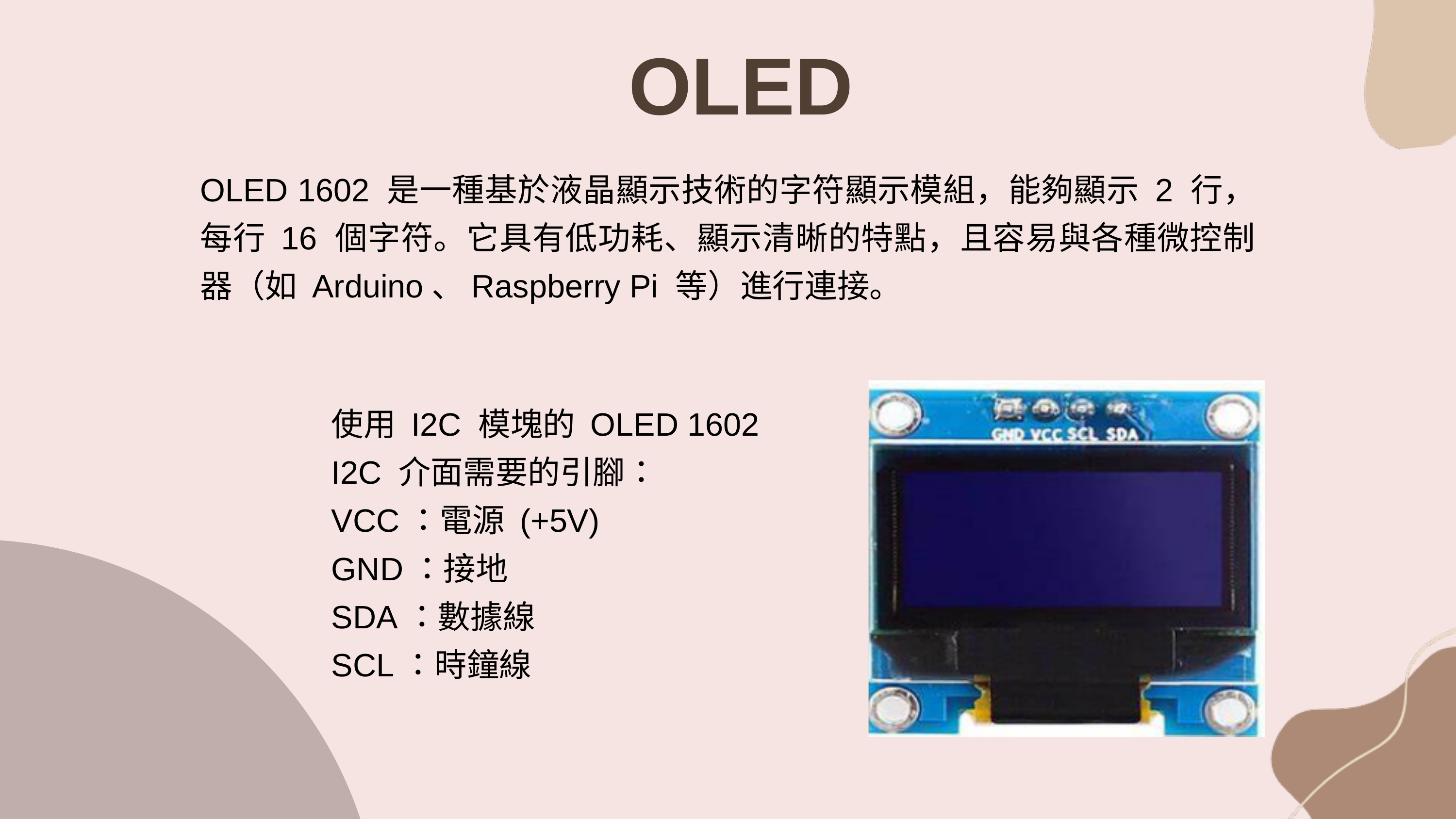

OLED
OLED 1602 是一種基於液晶顯示技術的字符顯示模組，能夠顯示 2 行，每行 16 個字符。它具有低功耗、顯示清晰的特點，且容易與各種微控制器（如 Arduino、Raspberry Pi 等）進行連接。

使用 I2C 模塊的 OLED 1602
I2C 介面需要的引腳：
VCC：電源 (+5V)
GND：接地
SDA：數據線
SCL：時鐘線